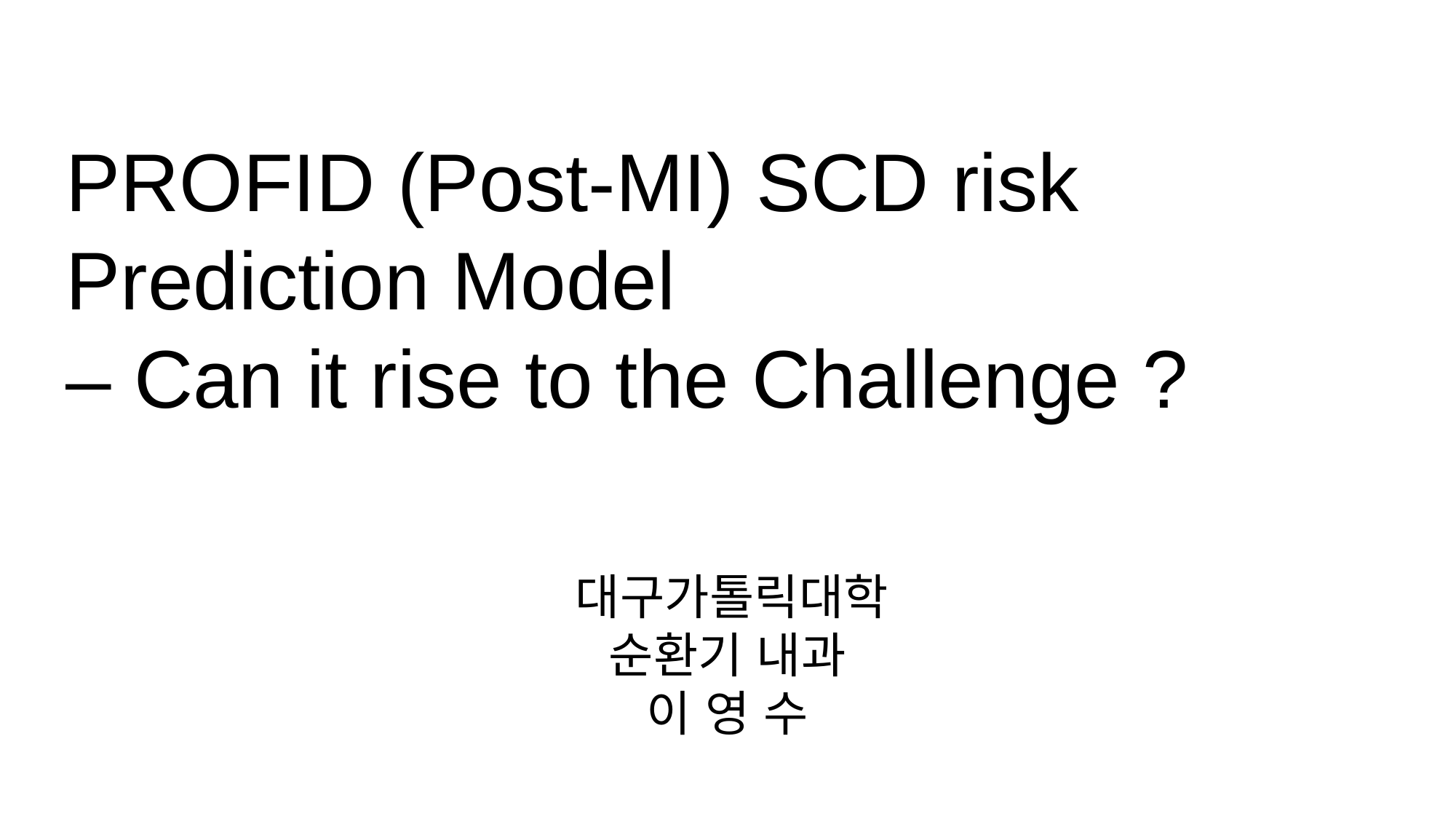

PROFID (Post-MI) SCD risk Prediction Model
– Can it rise to the Challenge ?
 대구가톨릭대학
순환기 내과
이 영 수